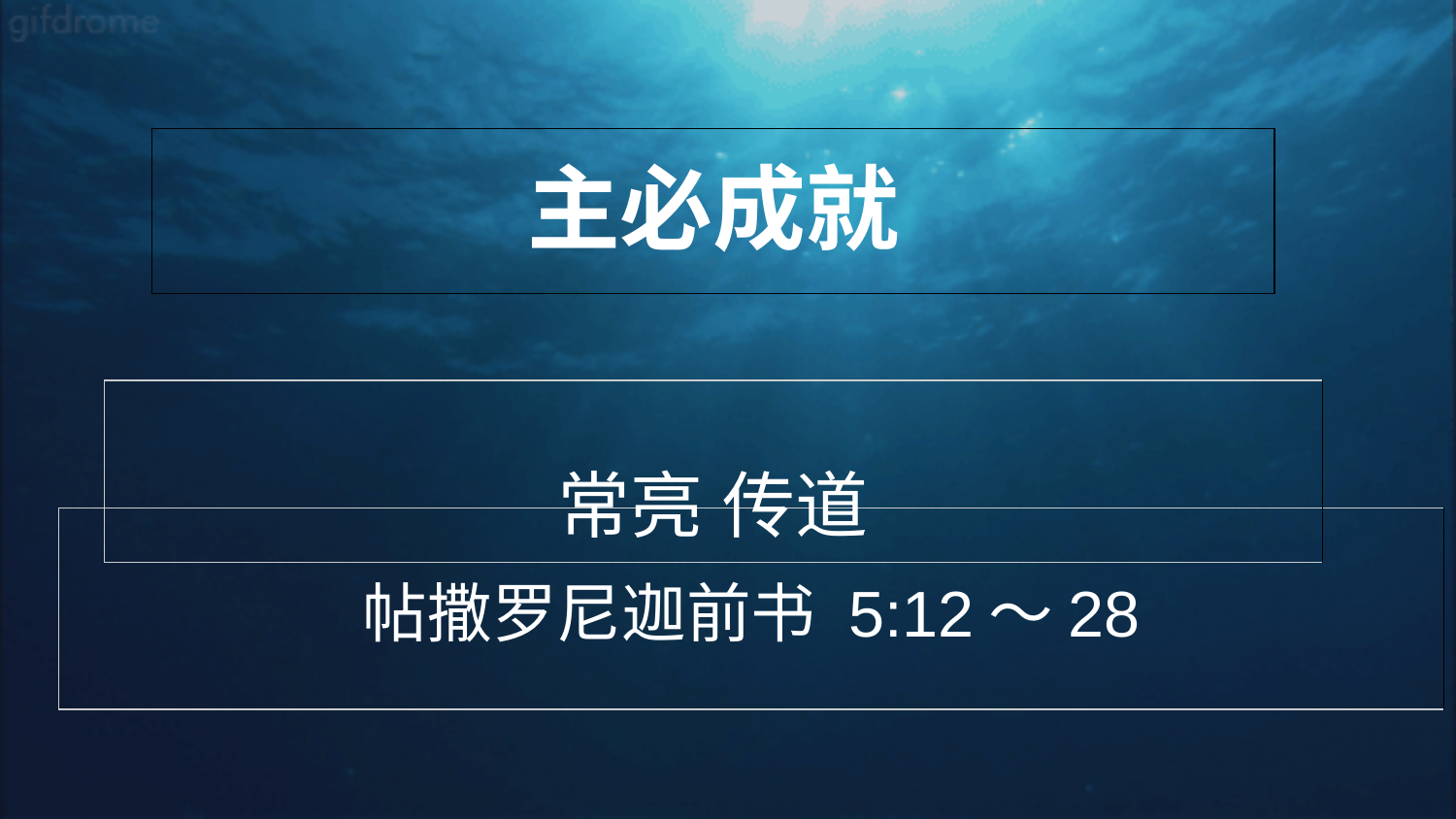

| 主必成就 |
| --- |
| 常亮 传道 |
| --- |
| 帖撒罗尼迦前书 5:12～28 |
| --- |